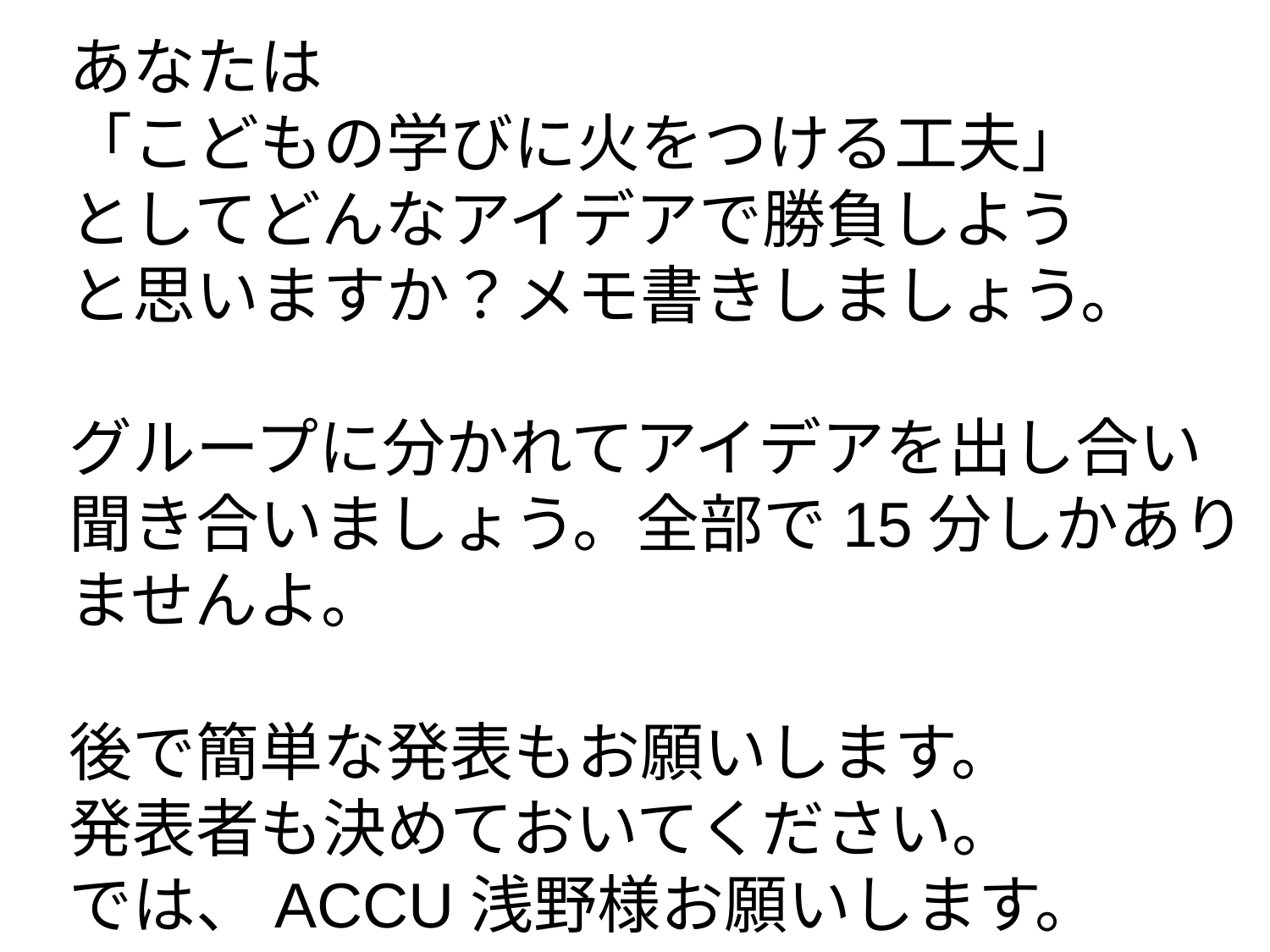

あなたは
「こどもの学びに火をつける工夫」
としてどんなアイデアで勝負しよう
と思いますか？メモ書きしましょう。

グループに分かれてアイデアを出し合い
聞き合いましょう。全部で15分しかあり
ませんよ。

後で簡単な発表もお願いします。
発表者も決めておいてください。
では、ACCU浅野様お願いします。